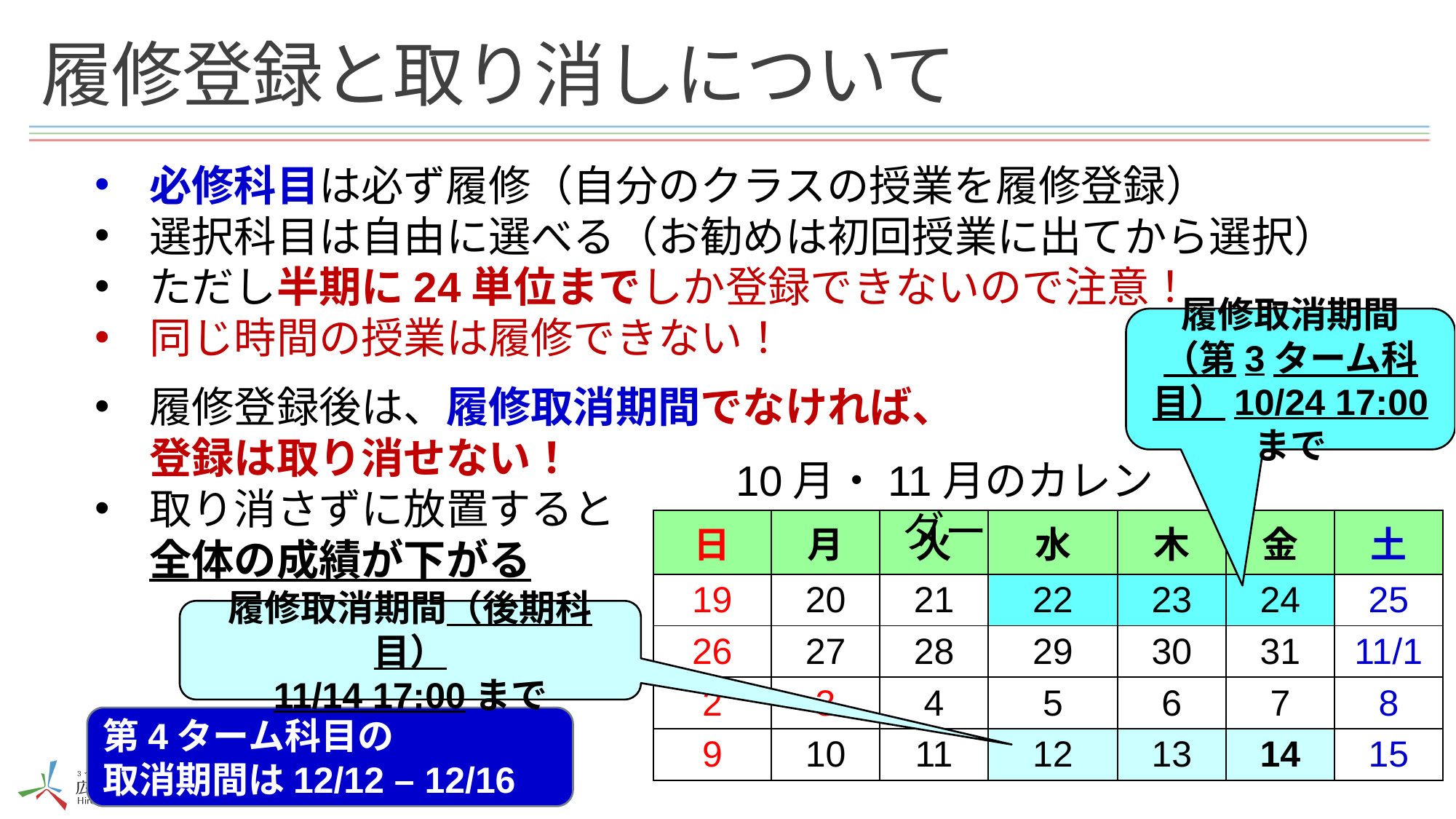

# 履修登録と取り消しについて
必修科目は必ず履修（自分のクラスの授業を履修登録）
選択科目は自由に選べる（お勧めは初回授業に出てから選択）
ただし半期に24単位までしか登録できないので注意！
同じ時間の授業は履修できない！
履修登録後は、履修取消期間でなければ、
登録は取り消せない！
取り消さずに放置すると
全体の成績が下がる
履修取消期間
（第3ターム科目）10/24 17:00 まで
10月・11月のカレンダー
| 日 | 月 | 火 | 水 | 木 | 金 | 土 |
| --- | --- | --- | --- | --- | --- | --- |
| 19 | 20 | 21 | 22 | 23 | 24 | 25 |
| 26 | 27 | 28 | 29 | 30 | 31 | 11/1 |
| 2 | 3 | 4 | 5 | 6 | 7 | 8 |
| 9 | 10 | 11 | 12 | 13 | 14 | 15 |
履修取消期間（後期科目）
11/14 17:00まで
第4ターム科目の
取消期間は12/12 – 12/16